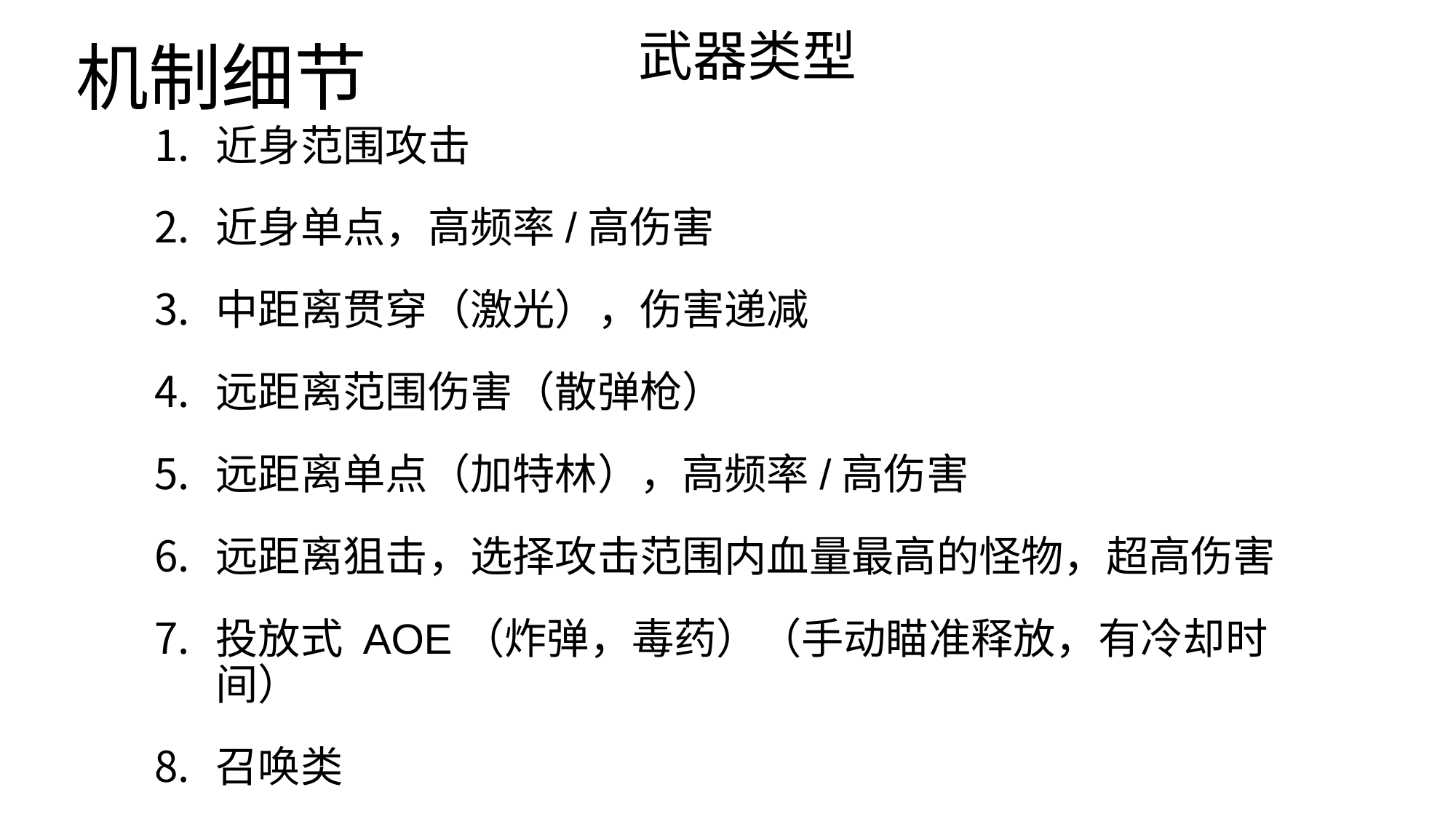

# 机制细节
武器类型
近身范围攻击
近身单点，高频率/高伤害
中距离贯穿（激光），伤害递减
远距离范围伤害（散弹枪）
远距离单点（加特林），高频率/高伤害
远距离狙击，选择攻击范围内血量最高的怪物，超高伤害
投放式 AOE（炸弹，毒药）（手动瞄准释放，有冷却时间）
召唤类